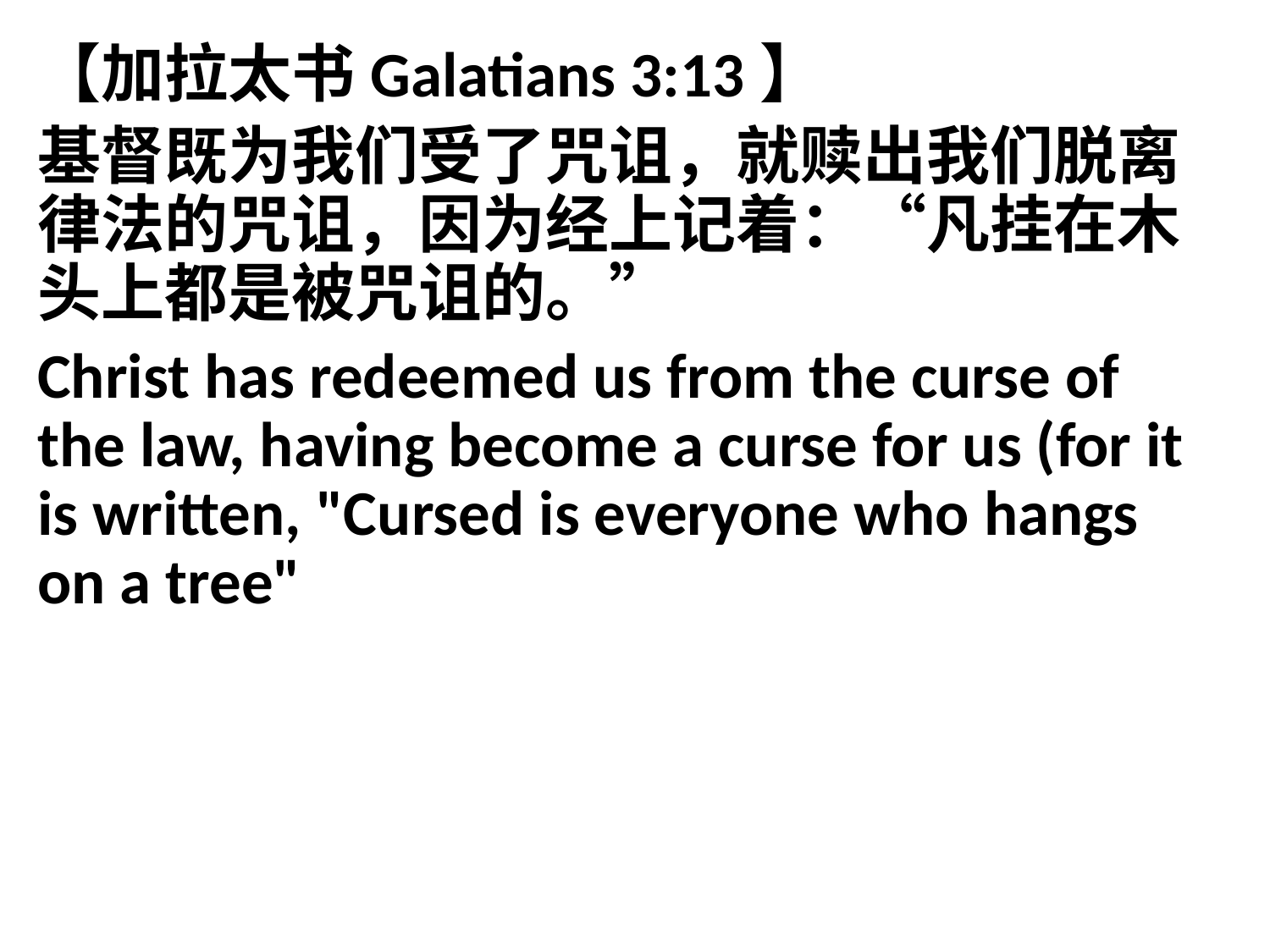

【加拉太书Galatians 3:13】
基督既为我们受了咒诅，就赎出我们脱离律法的咒诅，因为经上记着：“凡挂在木头上都是被咒诅的。”
Christ has redeemed us from the curse of the law, having become a curse for us (for it is written, "Cursed is everyone who hangs on a tree"